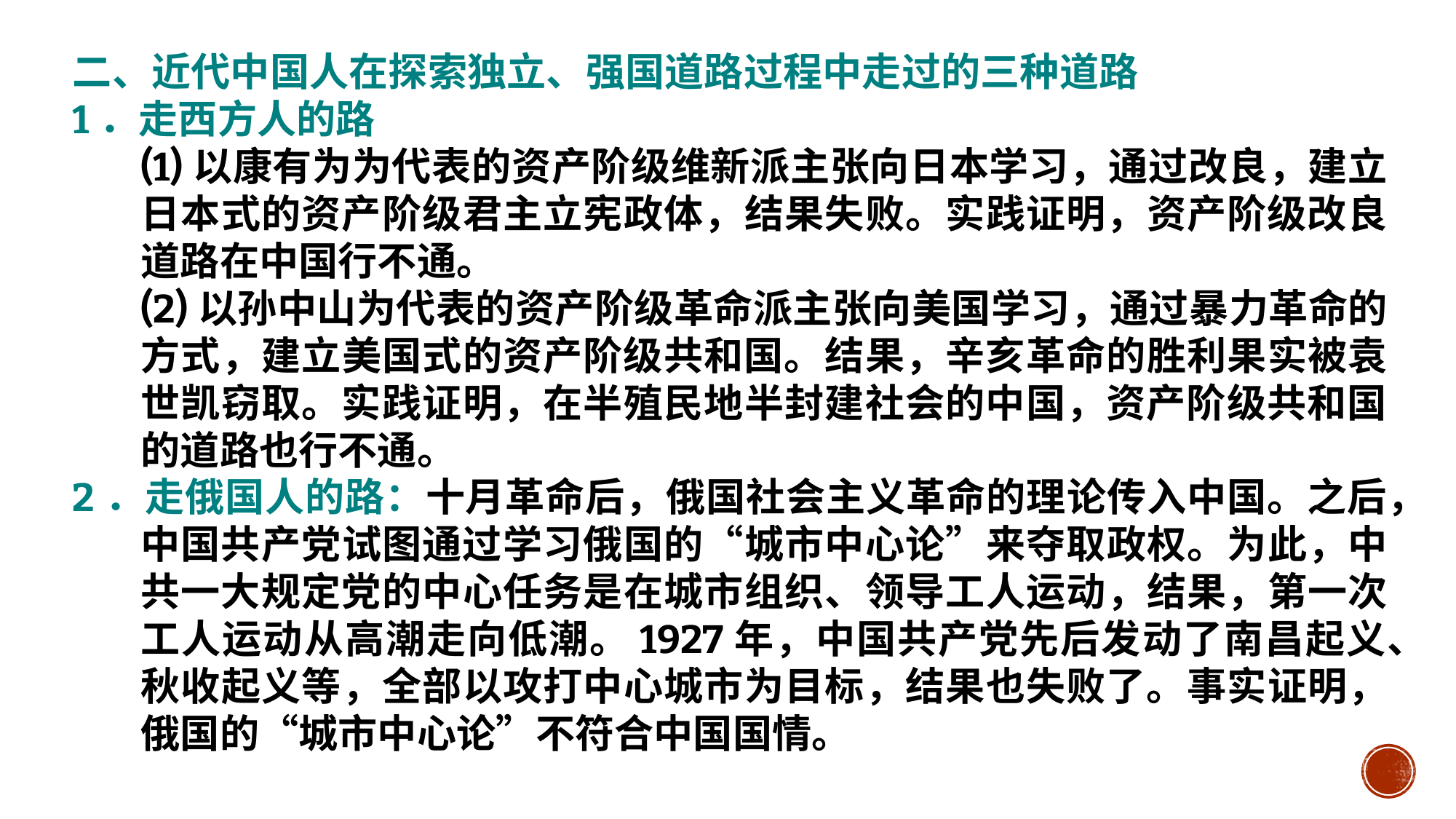

二、近代中国人在探索独立、强国道路过程中走过的三种道路
1．走西方人的路
(1)以康有为为代表的资产阶级维新派主张向日本学习，通过改良，建立日本式的资产阶级君主立宪政体，结果失败。实践证明，资产阶级改良道路在中国行不通。
(2)以孙中山为代表的资产阶级革命派主张向美国学习，通过暴力革命的方式，建立美国式的资产阶级共和国。结果，辛亥革命的胜利果实被袁世凯窃取。实践证明，在半殖民地半封建社会的中国，资产阶级共和国的道路也行不通。
2．走俄国人的路：十月革命后，俄国社会主义革命的理论传入中国。之后，中国共产党试图通过学习俄国的“城市中心论”来夺取政权。为此，中共一大规定党的中心任务是在城市组织、领导工人运动，结果，第一次工人运动从高潮走向低潮。1927年，中国共产党先后发动了南昌起义、秋收起义等，全部以攻打中心城市为目标，结果也失败了。事实证明，俄国的“城市中心论”不符合中国国情。
#